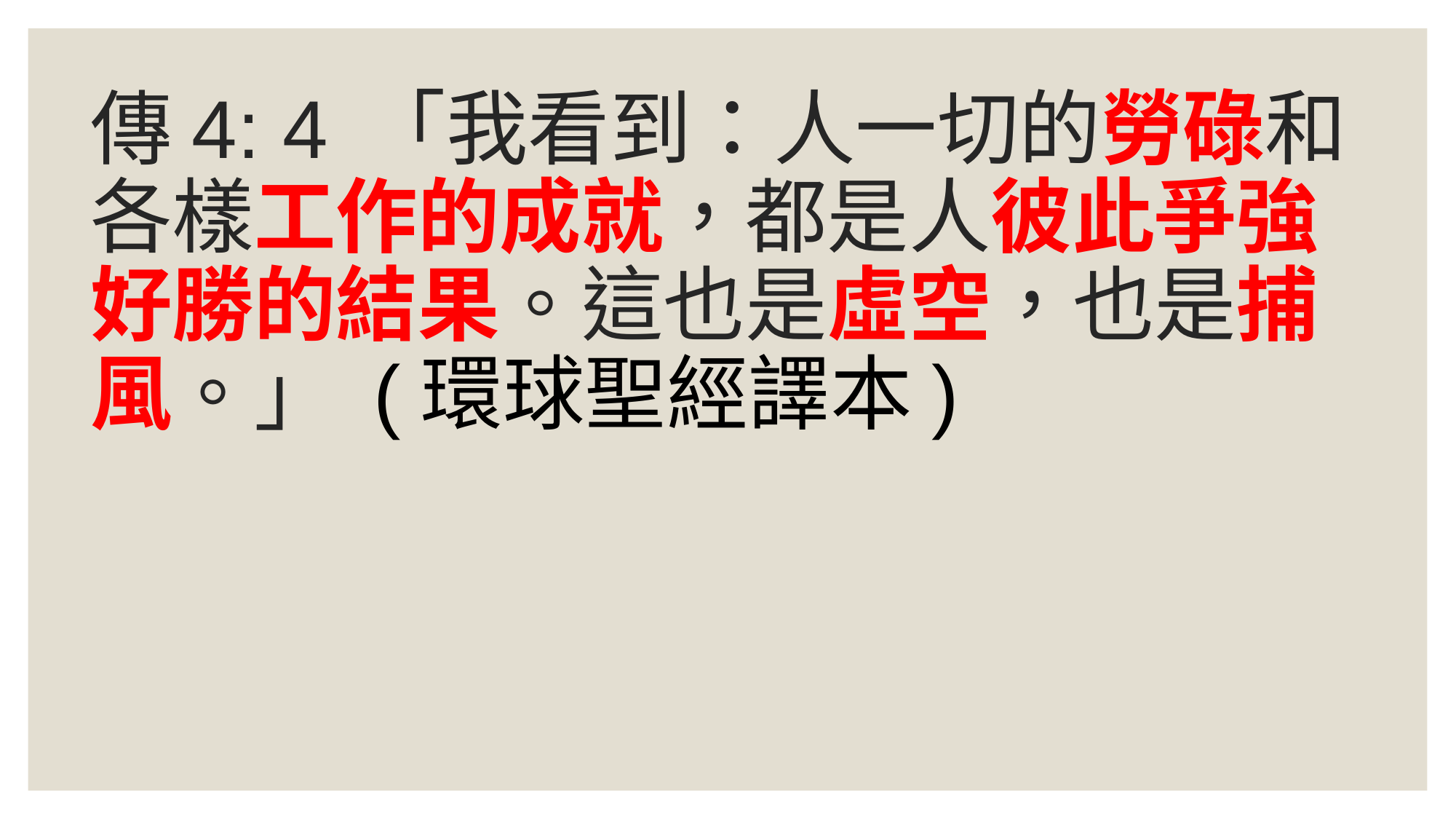

# 傳4: 4 「我看到：人一切的勞碌和各樣工作的成就，都是人彼此爭強好勝的結果。這也是虛空，也是捕風。」 (環球聖經譯本)